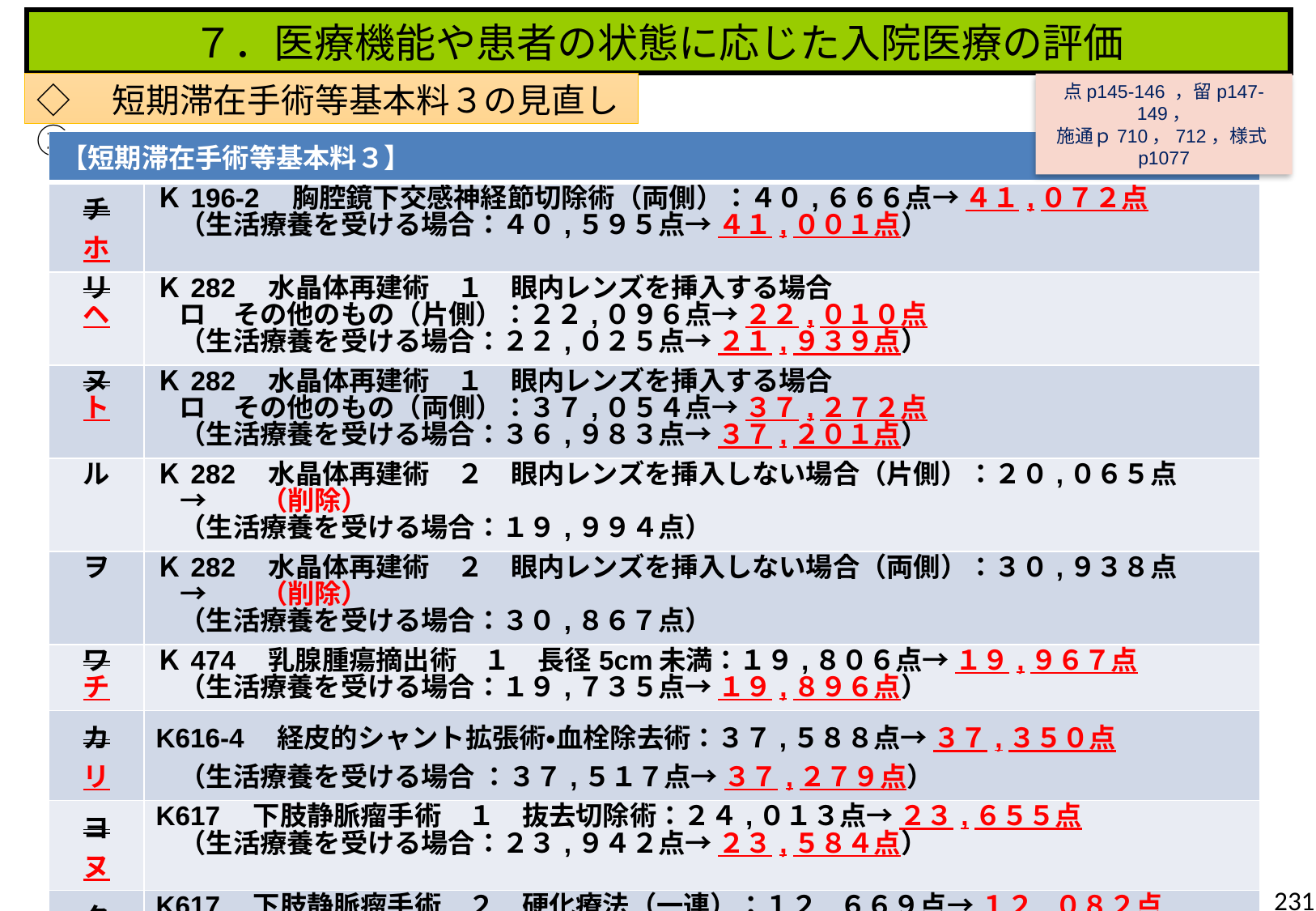

７．医療機能や患者の状態に応じた入院医療の評価
◇　短期滞在手術等基本料３の見直し②
点p145-146 ，留p147-149，
施通ｐ710，712，様式p1077
| 【短期滞在手術等基本料３】 |  |
| --- | --- |
| チ ホ | Ｋ196-2　胸腔鏡下交感神経節切除術（両側）：４０,６６６点→ ４１,０７２点 （生活療養を受ける場合：４０,５９５点→ ４１,００１点） |
| リ ヘ | Ｋ282　水晶体再建術　１　眼内レンズを挿入する場合 ロ　その他のもの（片側）：２２,０９６点→ ２２,０１０点 （生活療養を受ける場合：２２,０２５点→ ２１,９３９点） |
| ヌ ト | Ｋ282　水晶体再建術　１　眼内レンズを挿入する場合 ロ　その他のもの（両側）：３７,０５４点→ ３７,２７２点 （生活療養を受ける場合：３６,９８３点→ ３７,２０１点） |
| ル | Ｋ282　水晶体再建術　２　眼内レンズを挿入しない場合（片側）：２０,０６５点　　→　　（削除） （生活療養を受ける場合：１９,９９４点） |
| ヲ | Ｋ282　水晶体再建術　２　眼内レンズを挿入しない場合（両側）：３０,９３８点　　→　　（削除） （生活療養を受ける場合：３０,８６７点） |
| ワ チ | Ｋ474　乳腺腫瘍摘出術　１　長径5cm未満：１９,８０６点→ １９,９６７点 （生活療養を受ける場合：１９,７３５点→ １９,８９６点） |
| カ リ | K616-4　経皮的シャント拡張術・血栓除去術：３７,５８８点→ ３７,３５０点 （生活療養を受ける場合 ：３７,５１７点→ ３７,２７９点） |
| ヨ ヌ | K617　下肢静脈瘤手術　１　抜去切除術：２４,０１３点→ ２３,６５５点 （生活療養を受ける場合：２３,９４２点→ ２３,５８４点） |
| タ ル | K617　下肢静脈瘤手術　２　硬化療法（一連）：１２,６６９点→ １２,０８２点 （生活療養を受ける場合：１２,５９８点→ １２,０１１点） |
231